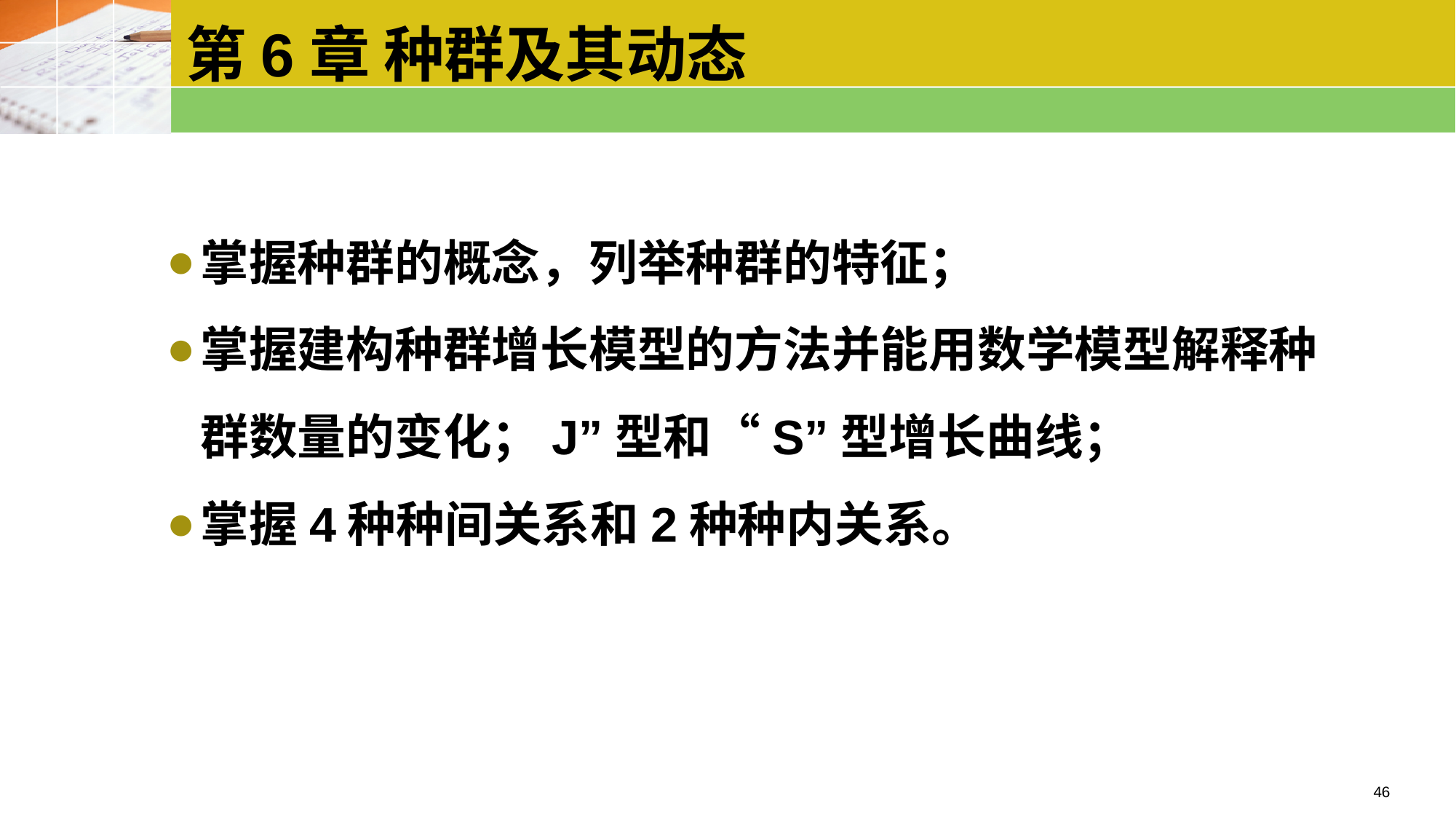

第6章 种群及其动态
掌握种群的概念，列举种群的特征；
掌握建构种群增长模型的方法并能用数学模型解释种群数量的变化；J”型和“S”型增长曲线；
掌握4种种间关系和2种种内关系。
46